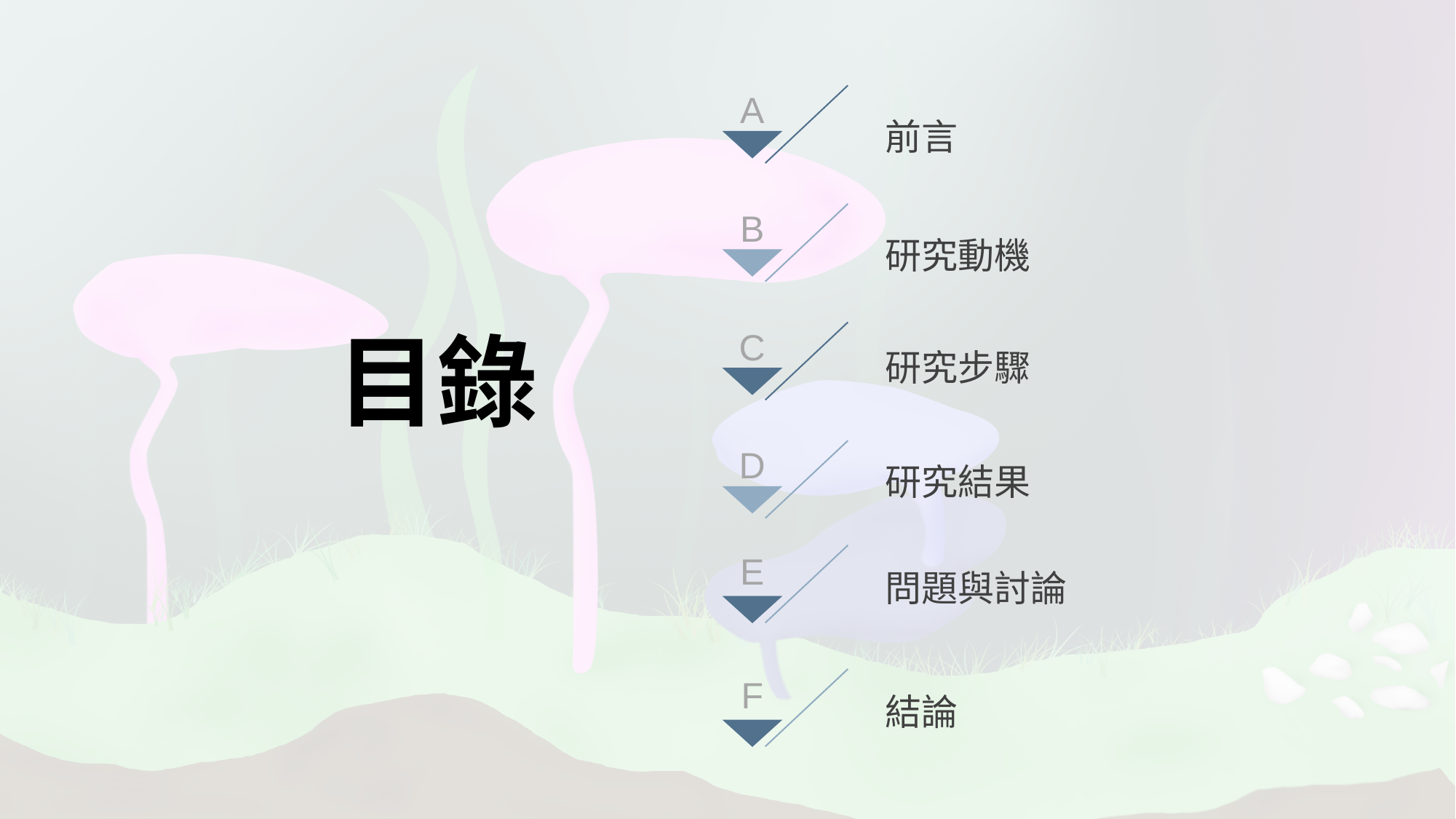

A

前言
B

研究動機
目錄
C

研究步驟
D

研究結果
E
問題與討論

F
結論